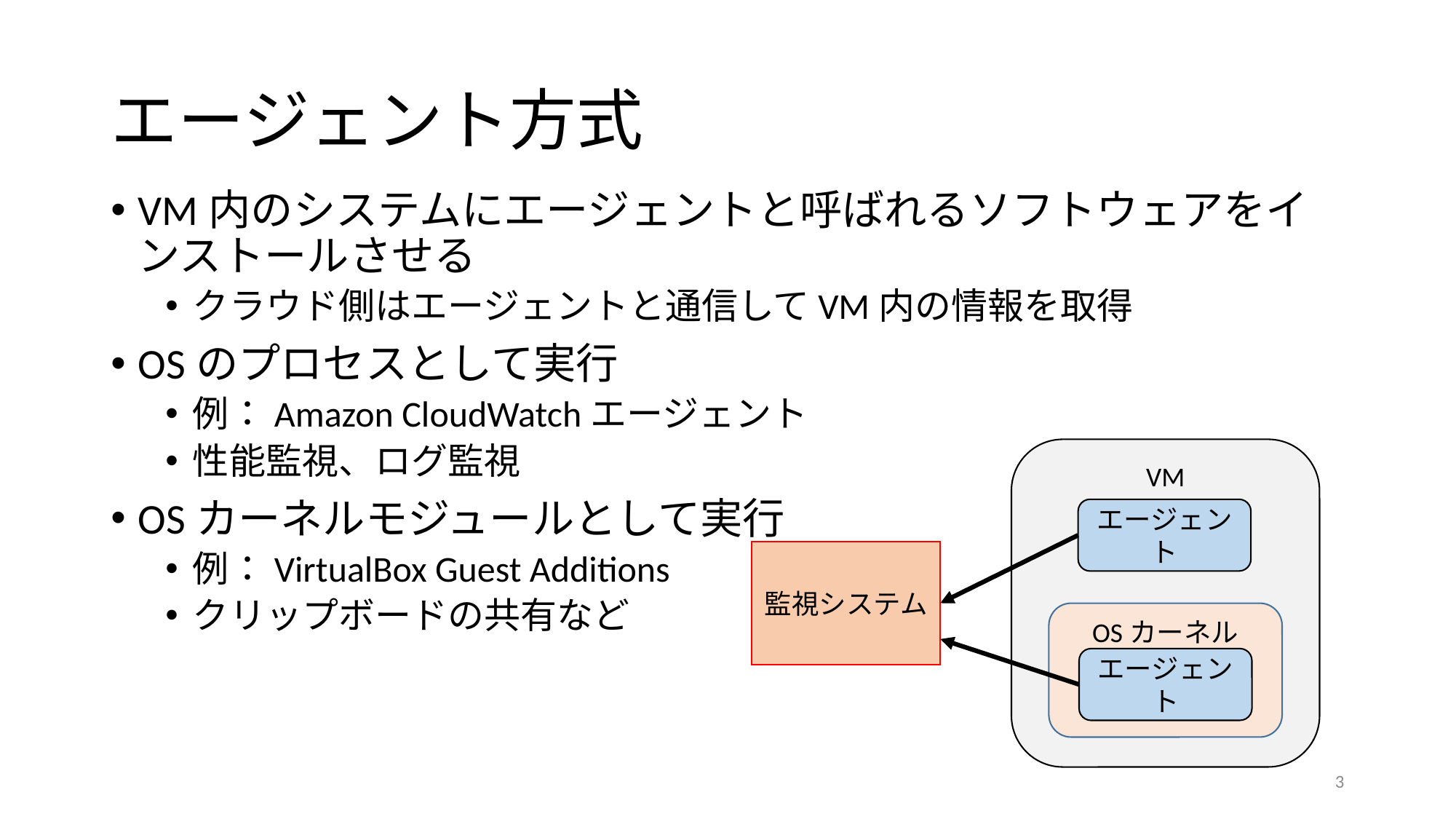

# エージェント方式

VM内のシステムにエージェントと呼ばれるソフトウェアをインストールさせる
クラウド側はエージェントと通信してVM内の情報を取得
OSのプロセスとして実行
例：Amazon CloudWatchエージェント
性能監視、ログ監視
OSカーネルモジュールとして実行
例：VirtualBox Guest Additions
クリップボードの共有など
VM
エージェント
監視システム
OSカーネル
エージェント
3